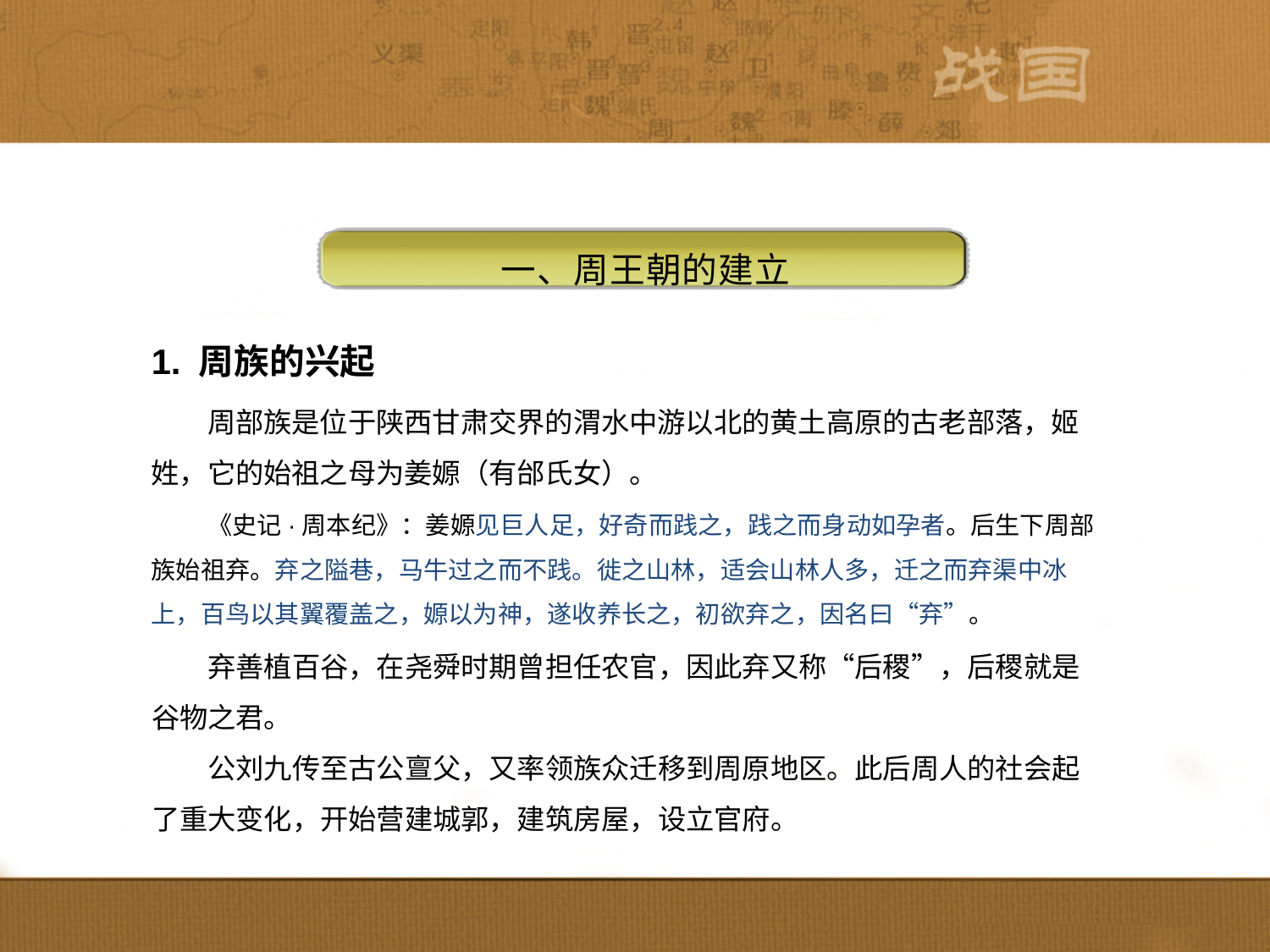

一、周王朝的建立
1. 周族的兴起
　　周部族是位于陕西甘肃交界的渭水中游以北的黄土高原的古老部落，姬姓，它的始祖之母为姜嫄（有邰氏女）。
　　《史记·周本纪》：姜嫄见巨人足，好奇而践之，践之而身动如孕者。后生下周部族始祖弃。弃之隘巷，马牛过之而不践。徙之山林，适会山林人多，迁之而弃渠中冰上，百鸟以其翼覆盖之，嫄以为神，遂收养长之，初欲弃之，因名曰“弃”。
　　弃善植百谷，在尧舜时期曾担任农官，因此弃又称“后稷”，后稷就是谷物之君。
　　公刘九传至古公亶父，又率领族众迁移到周原地区。此后周人的社会起了重大变化，开始营建城郭，建筑房屋，设立官府。